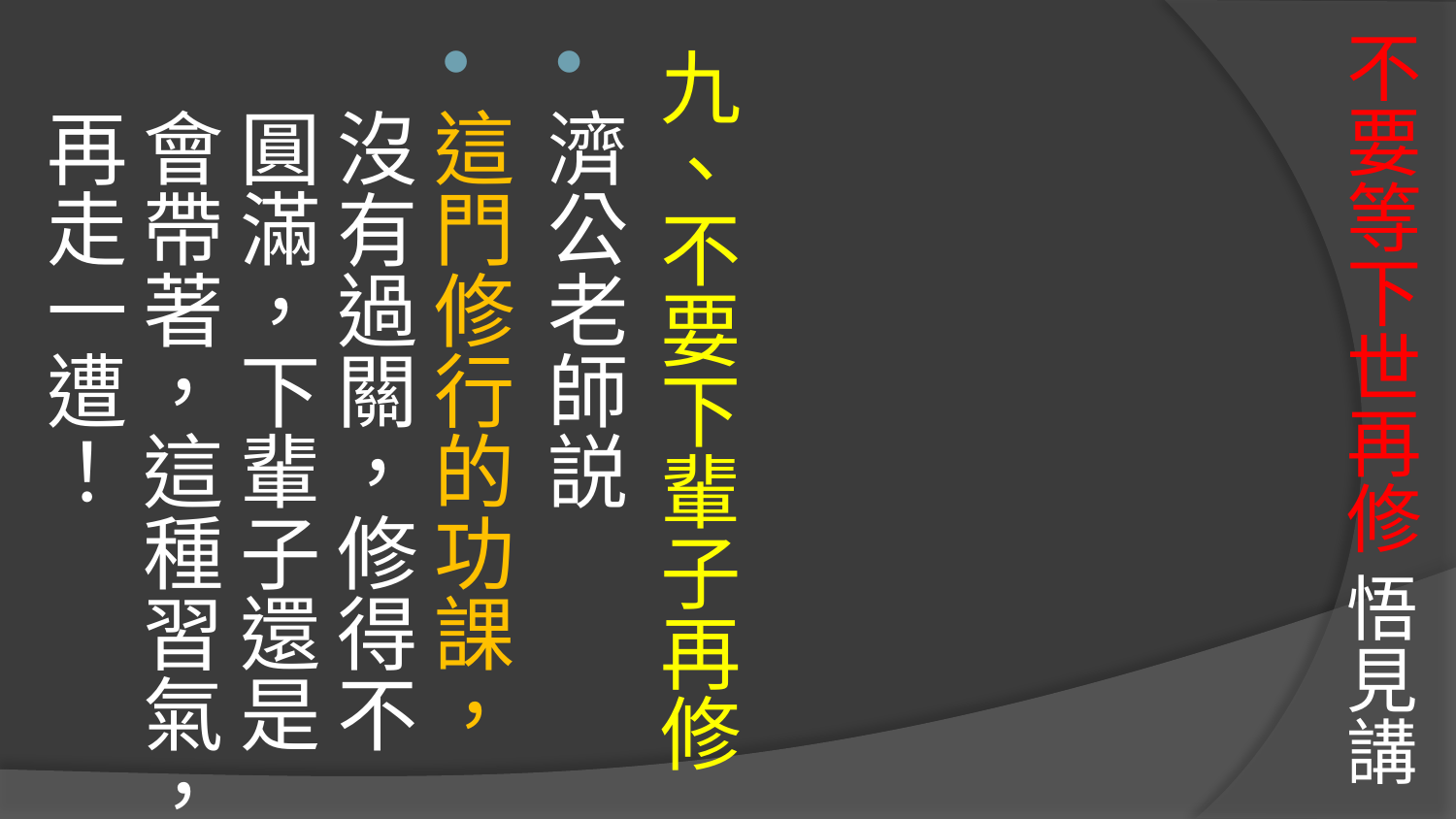

# 不要等下世再修 悟見講
九、不要下輩子再修
濟公老師説
這門修行的功課，沒有過關，修得不圓滿，下輩子還是會帶著，這種習氣，再走一遭！